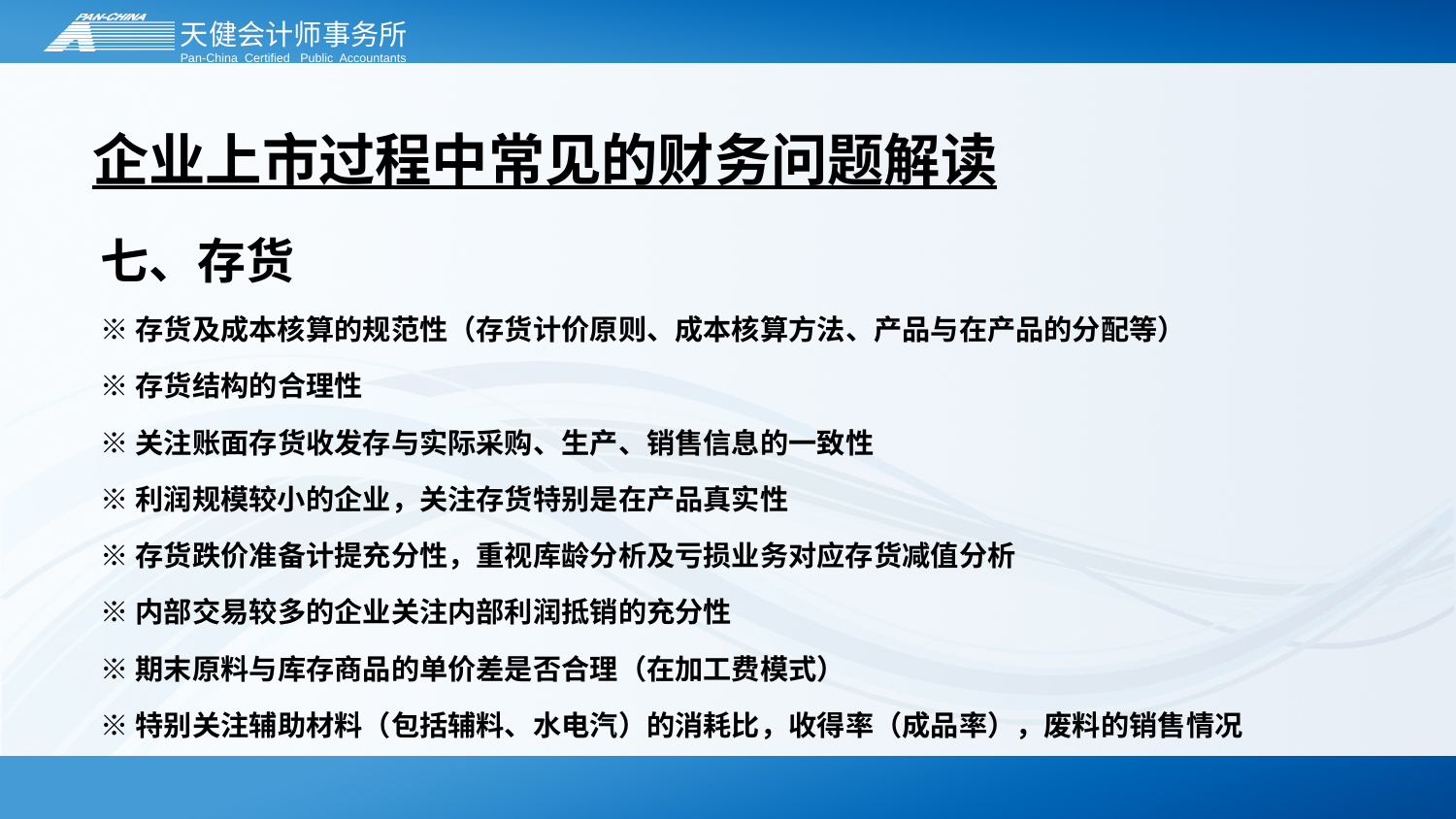

# 企业上市过程中常见的财务问题解读
七、存货
※存货及成本核算的规范性（存货计价原则、成本核算方法、产品与在产品的分配等）
※存货结构的合理性
※关注账面存货收发存与实际采购、生产、销售信息的一致性
※利润规模较小的企业，关注存货特别是在产品真实性
※存货跌价准备计提充分性，重视库龄分析及亏损业务对应存货减值分析
※内部交易较多的企业关注内部利润抵销的充分性
※期末原料与库存商品的单价差是否合理（在加工费模式）
※特别关注辅助材料（包括辅料、水电汽）的消耗比，收得率（成品率），废料的销售情况

13